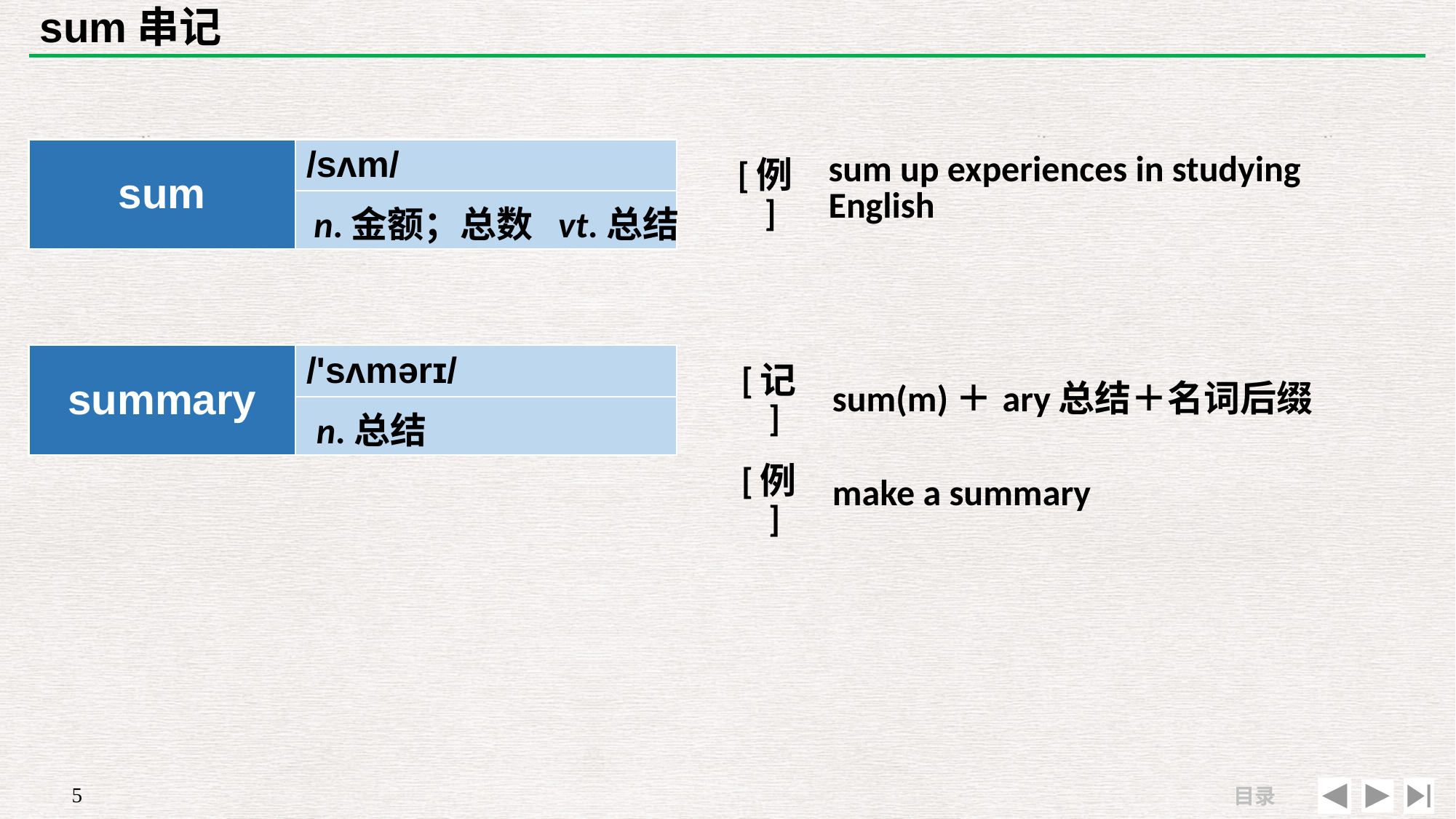

# sum串记

|  |  |
| --- | --- |
| [例] | sum up experiences in studying English |
| sum | /sʌm/ |
| --- | --- |
|  |  |
n.金额；总数  vt.总结
| summary | /'sʌmərɪ/ |
| --- | --- |
|  |  |
| [记] | sum(m)＋ary总结＋名词后缀 |
| --- | --- |
| [例] | make a summary |
n.总结